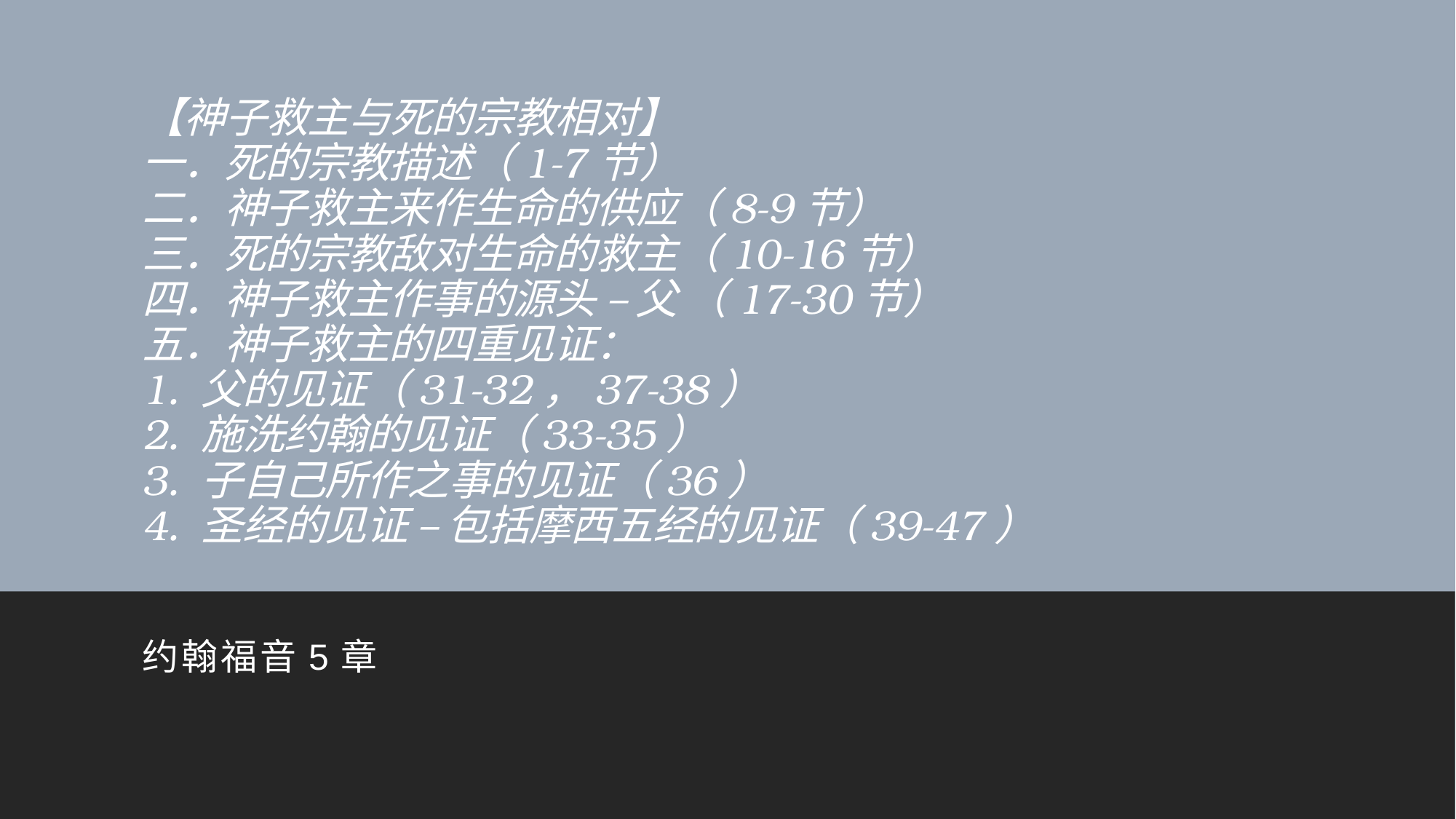

# 【神子救主与死的宗教相对】 一．死的宗教描述（1-7节） 二．神子救主来作生命的供应（8-9节） 三．死的宗教敌对生命的救主（10-16节） 四．神子救主作事的源头 – 父 （17-30节） 五．神子救主的四重见证： 1. 父的见证（31-32，37-38） 2. 施洗约翰的见证（33-35） 3. 子自己所作之事的见证（36） 4. 圣经的见证 – 包括摩西五经的见证（39-47）

约翰福音5章